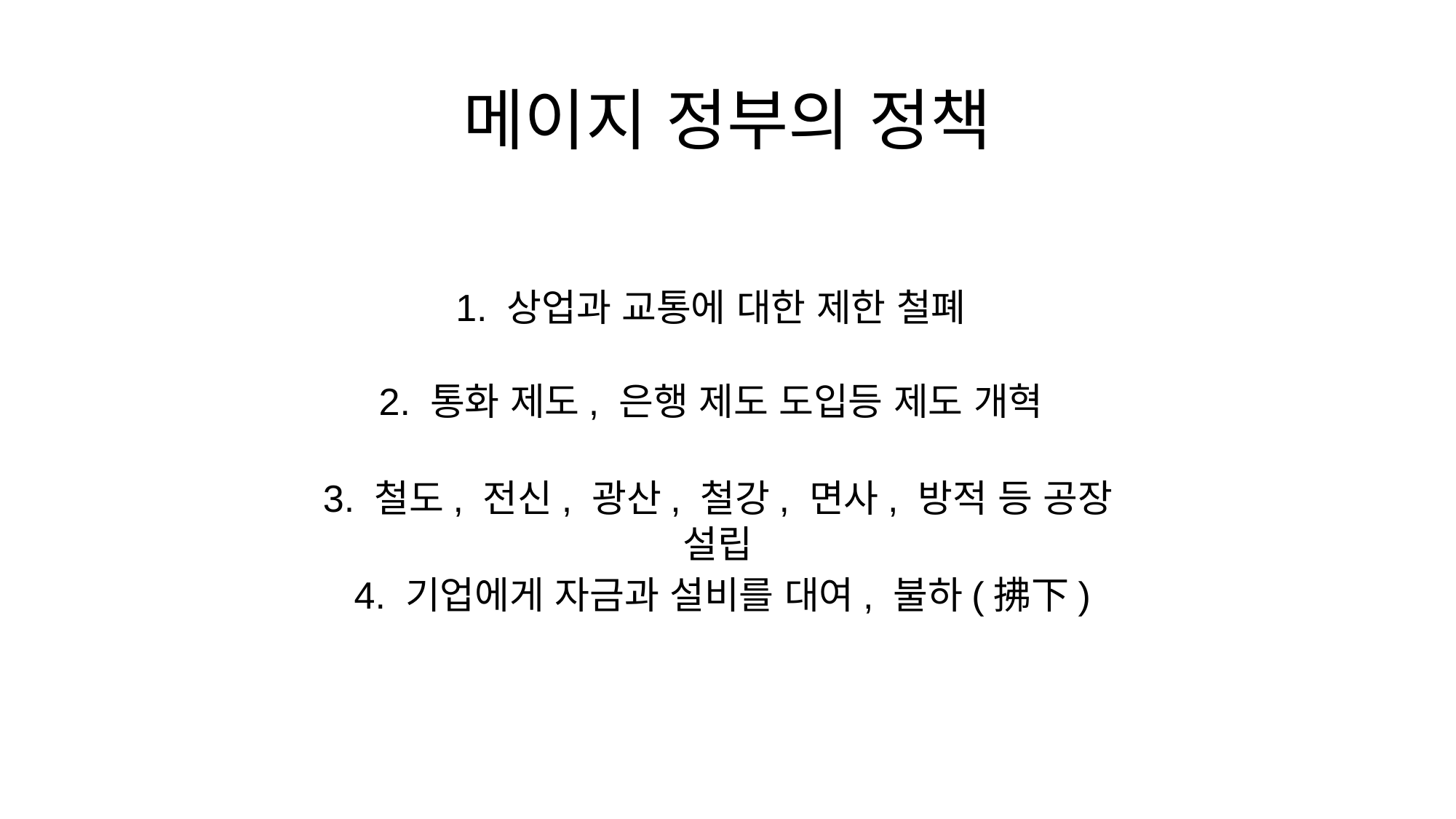

# 메이지 정부의 정책
1. 상업과 교통에 대한 제한 철폐
2. 통화 제도, 은행 제도 도입등 제도 개혁
3. 철도, 전신, 광산, 철강, 면사, 방적 등 공장 설립
4. 기업에게 자금과 설비를 대여, 불하(拂下)